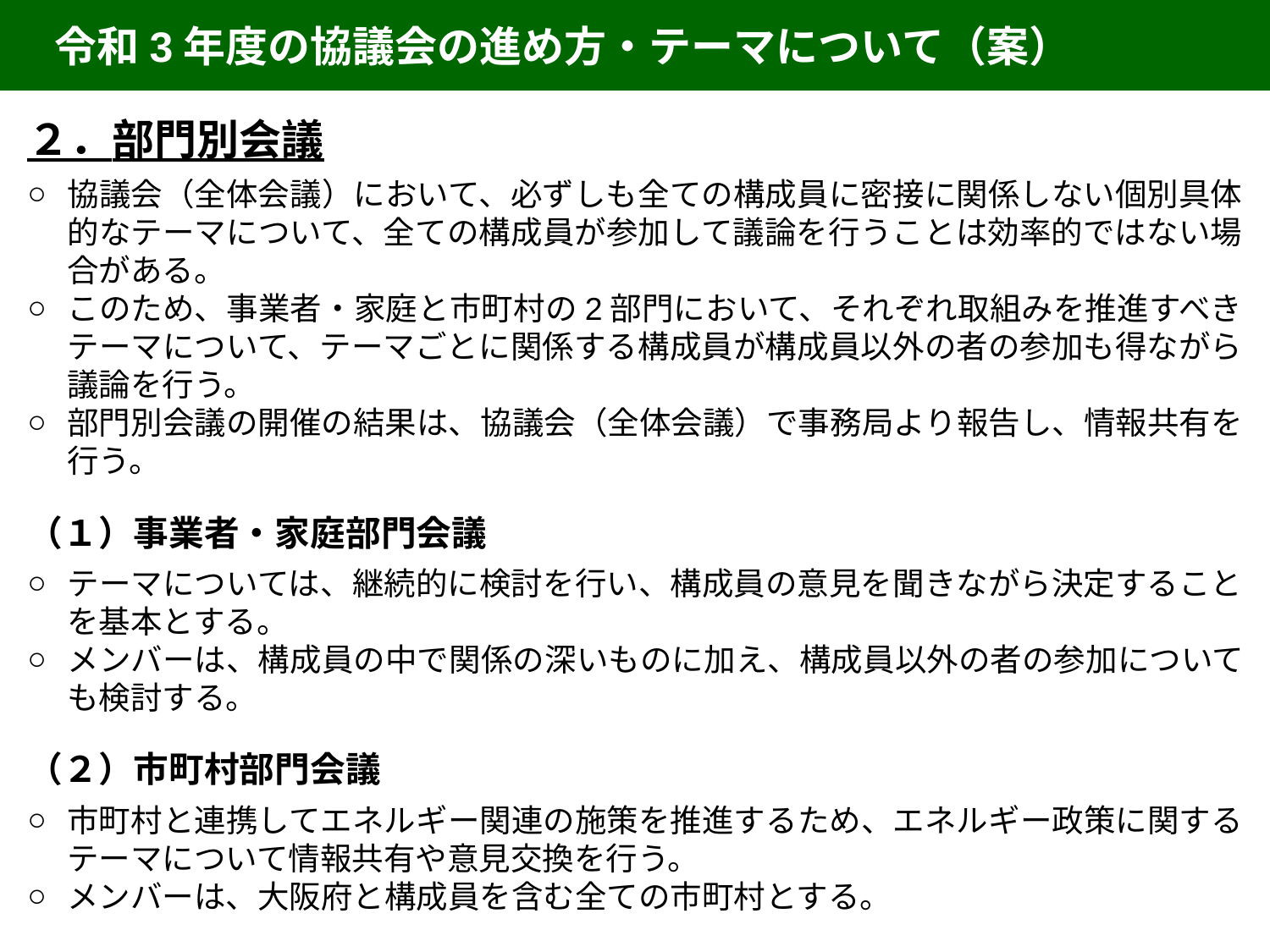

令和3年度の協議会の進め方・テーマについて（案）
２．部門別会議
協議会（全体会議）において、必ずしも全ての構成員に密接に関係しない個別具体的なテーマについて、全ての構成員が参加して議論を行うことは効率的ではない場合がある。
このため、事業者・家庭と市町村の2部門において、それぞれ取組みを推進すべきテーマについて、テーマごとに関係する構成員が構成員以外の者の参加も得ながら議論を行う。
部門別会議の開催の結果は、協議会（全体会議）で事務局より報告し、情報共有を行う。
（１）事業者・家庭部門会議
テーマについては、継続的に検討を行い、構成員の意見を聞きながら決定することを基本とする。
メンバーは、構成員の中で関係の深いものに加え、構成員以外の者の参加についても検討する。
（２）市町村部門会議
市町村と連携してエネルギー関連の施策を推進するため、エネルギー政策に関するテーマについて情報共有や意見交換を行う。
メンバーは、大阪府と構成員を含む全ての市町村とする。
３．その他
エネルギー関連の取組みに係る啓発等や、市町村等の意向を踏まえた現地見学会や研修会の実施について検討。